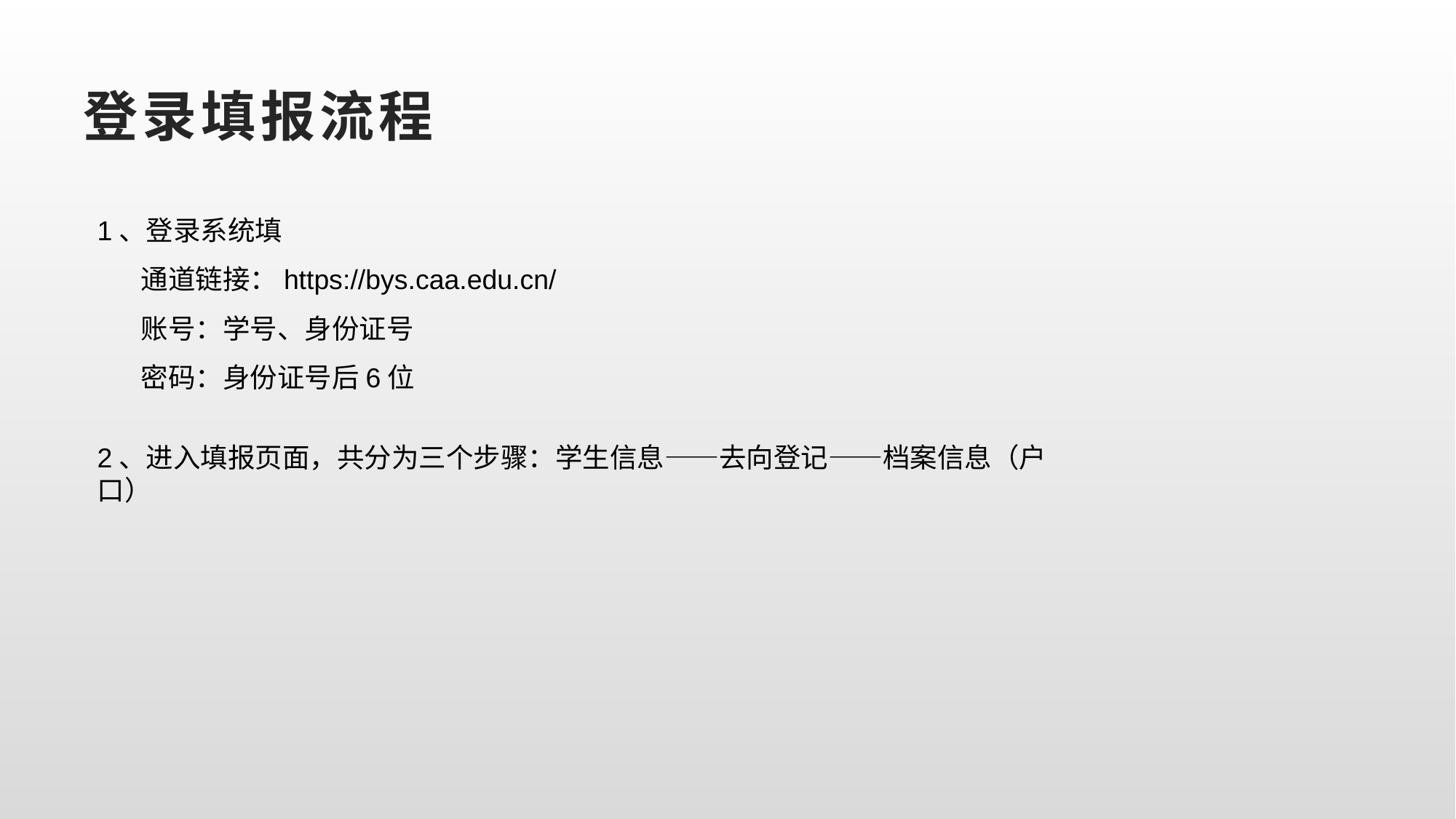

# 登录填报流程
1、登录系统填
      通道链接：https://bys.caa.edu.cn/
      账号：学号、身份证号
      密码：身份证号后6位
2、进入填报页面，共分为三个步骤：学生信息——去向登记——档案信息（户口）